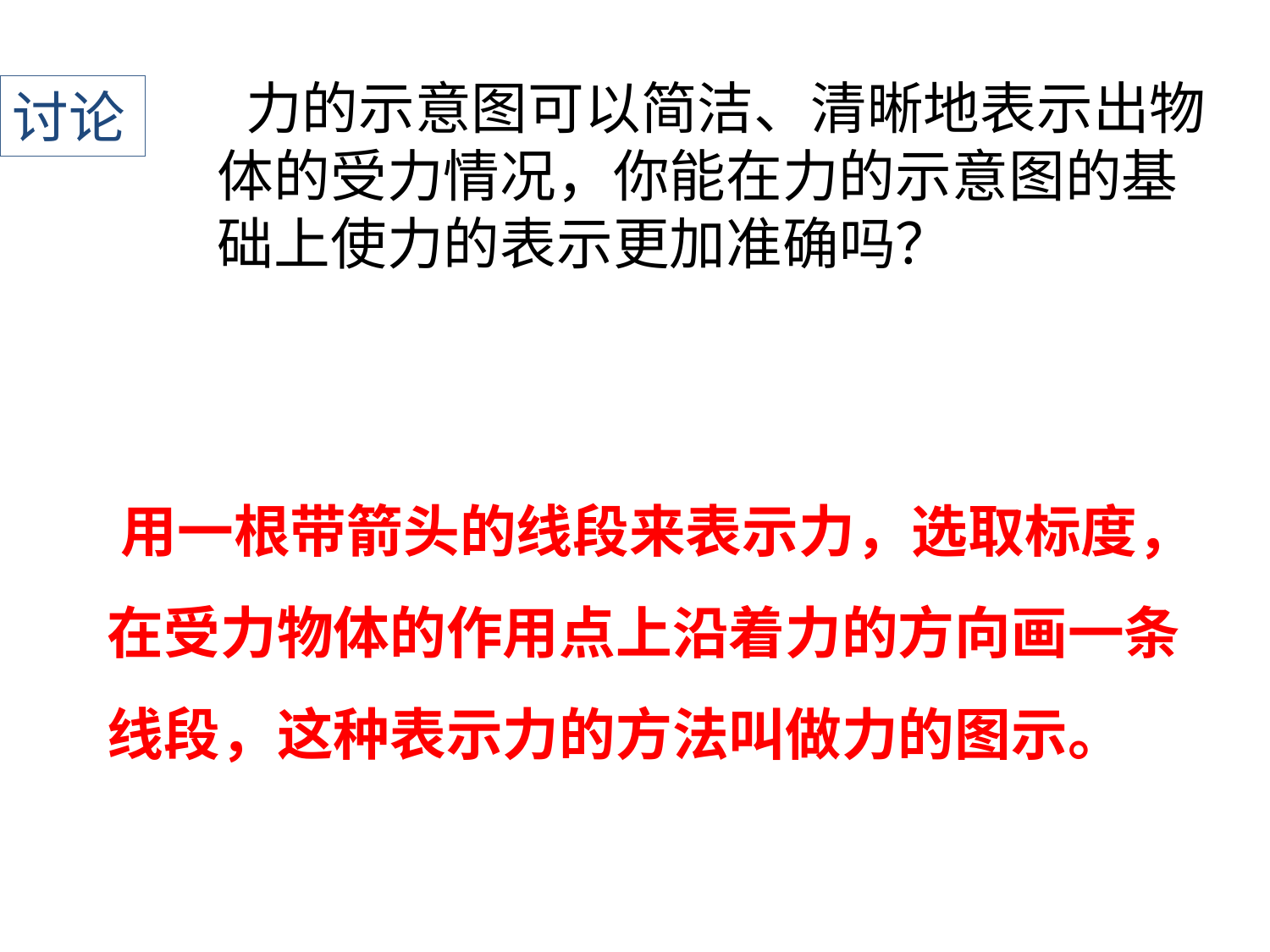

﻿ ﻿力的示意图可以简洁、清晰地表示出物体的受力情况，你能在力的示意图的基础上使力的表示更加准确吗？
讨论
﻿用一根带箭头的线段来表示力，选取标度，在受力物体的作用点上沿着力的方向画一条线段，这种表示力的方法叫做力的图示。